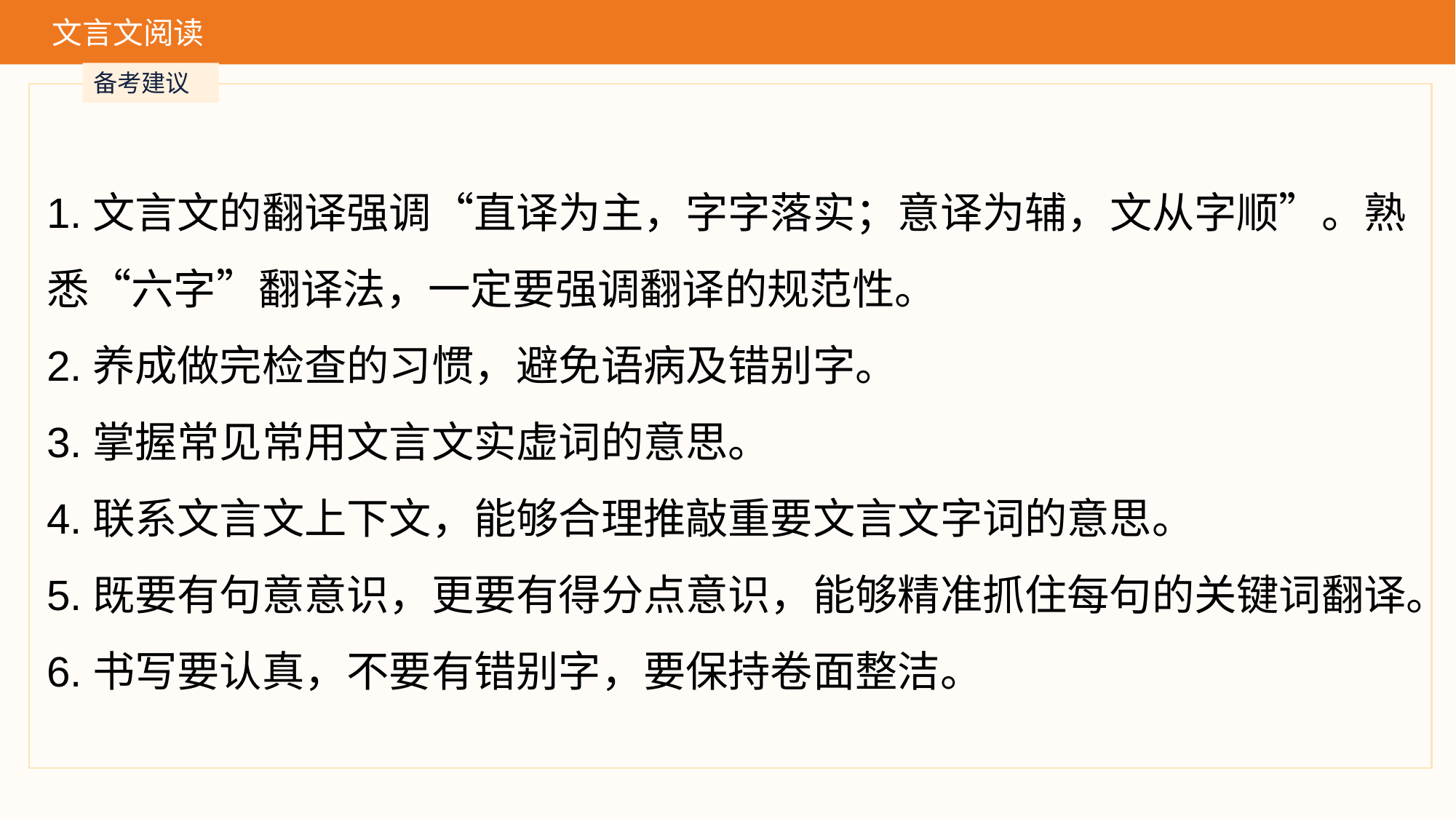

文言文阅读
备考建议

1.文言文的翻译强调“直译为主，字字落实；意译为辅，文从字顺”。熟悉“六字”翻译法，一定要强调翻译的规范性。
2.养成做完检查的习惯，避免语病及错别字。
3.掌握常见常用文言文实虚词的意思。
4.联系文言文上下文，能够合理推敲重要文言文字词的意思。
5.既要有句意意识，更要有得分点意识，能够精准抓住每句的关键词翻译。
6.书写要认真，不要有错别字，要保持卷面整洁。